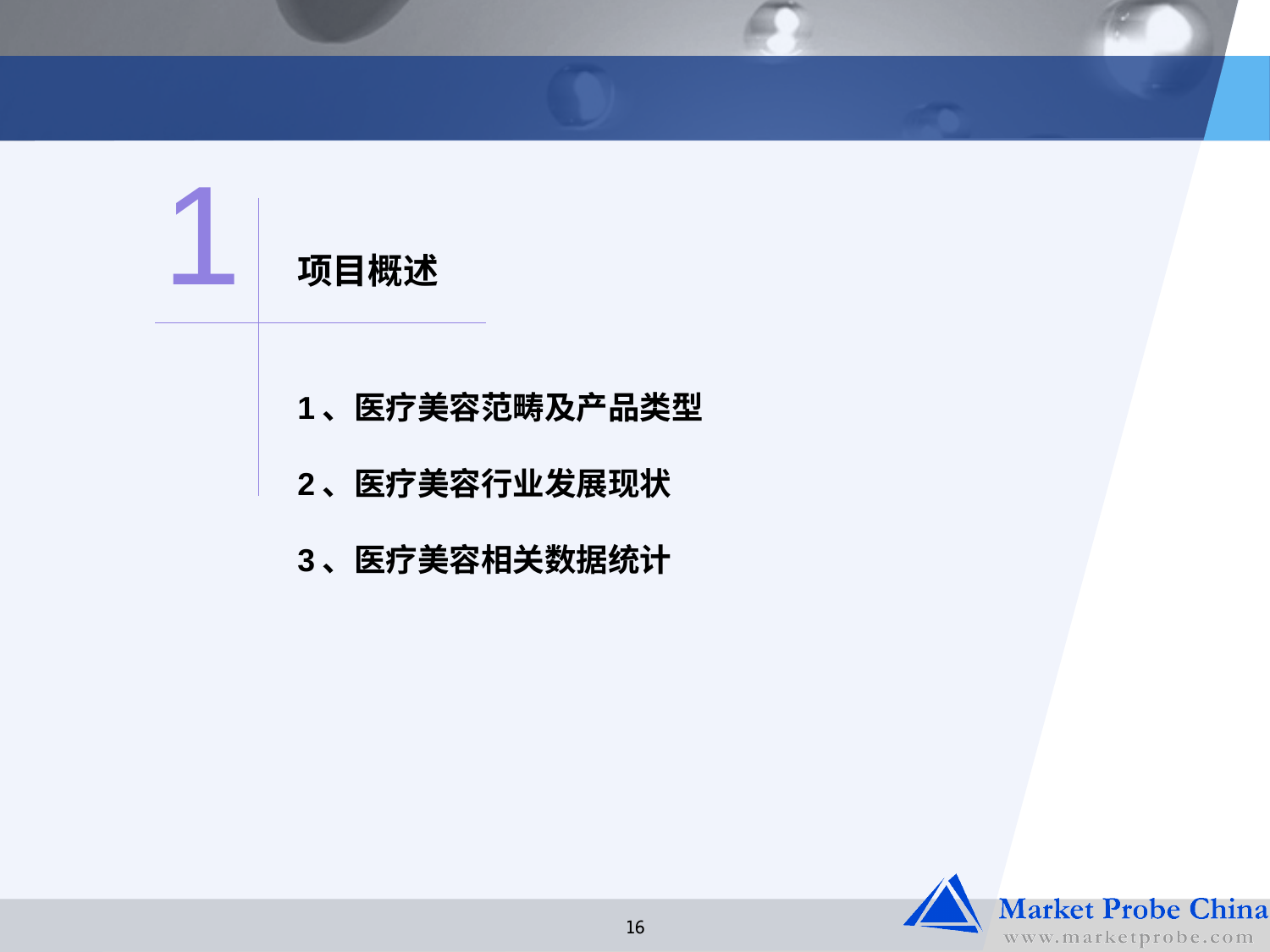

1
项目概述
1、医疗美容范畴及产品类型
2、医疗美容行业发展现状
3、医疗美容相关数据统计
16